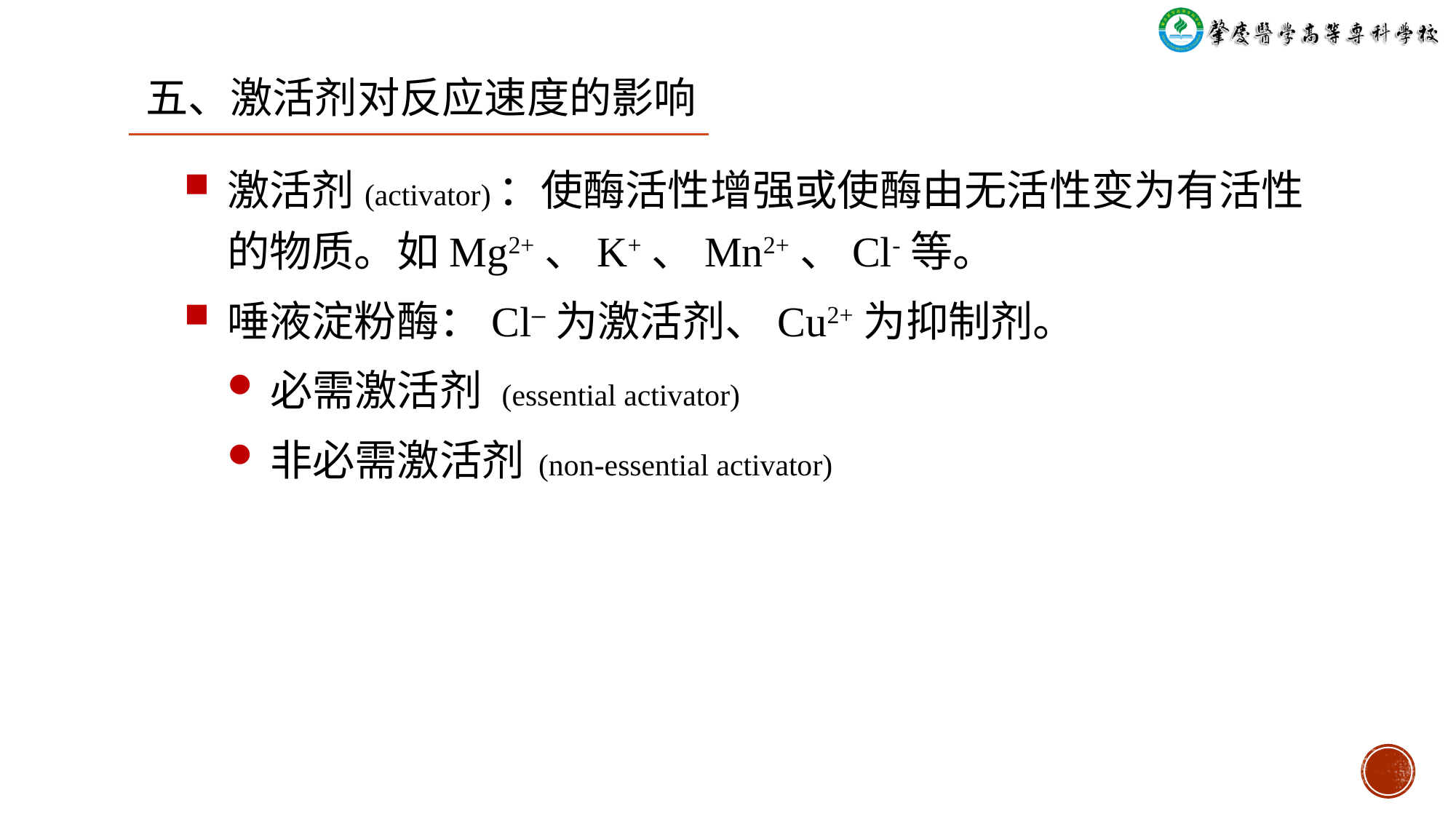

五、激活剂对反应速度的影响
激活剂(activator)：使酶活性增强或使酶由无活性变为有活性的物质。如Mg2+、K+、Mn2+、Cl-等。
唾液淀粉酶：Cl‒为激活剂、Cu2+为抑制剂。
必需激活剂 (essential activator)
非必需激活剂 (non-essential activator)